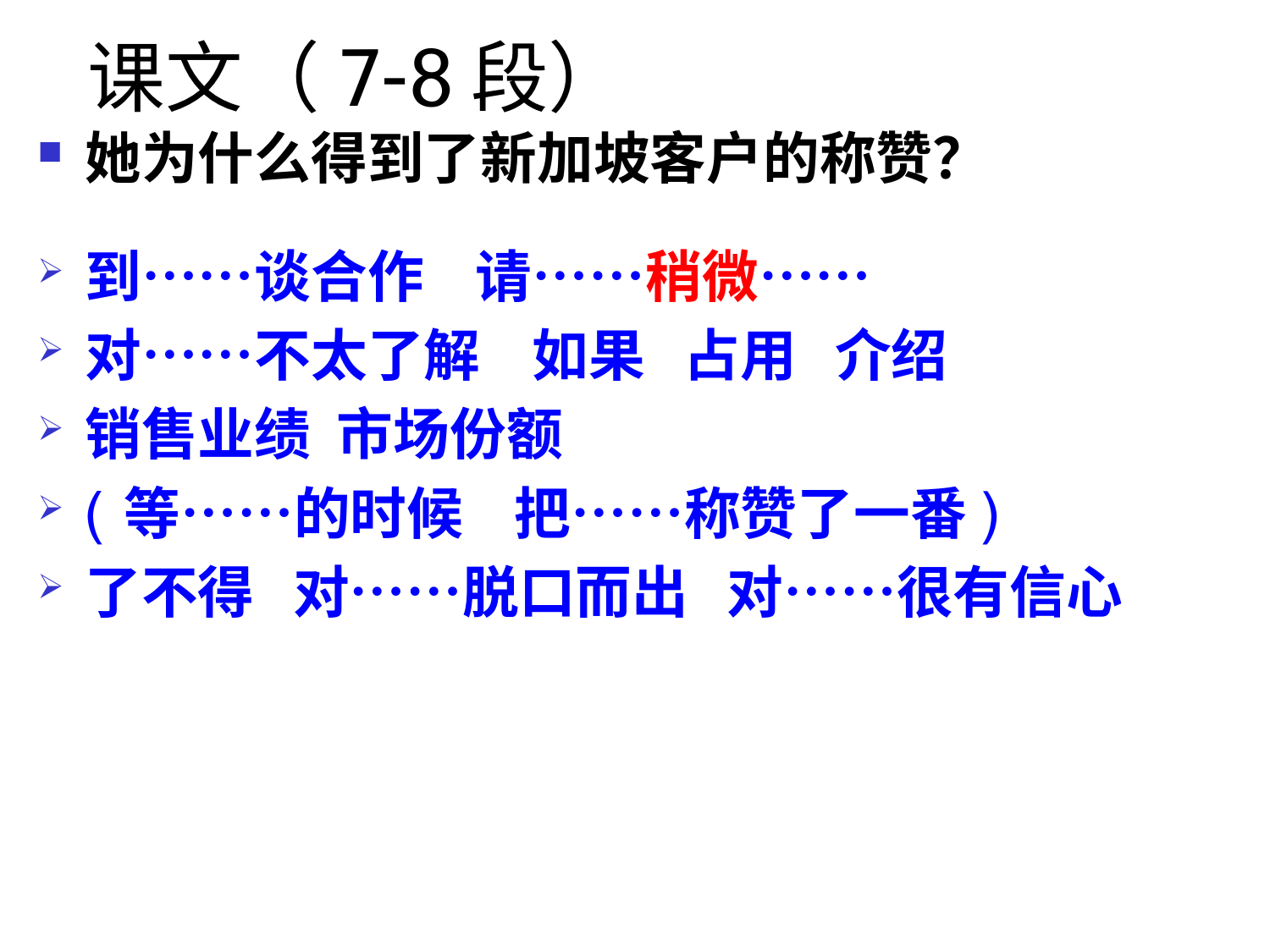

# 课文（7-8段）
她为什么得到了新加坡客户的称赞？

到……谈合作    请……稍微……
对……不太了解    如果   占用   介绍
销售业绩  市场份额
(等……的时候    把……称赞了一番)
了不得   对……脱口而出   对……很有信心